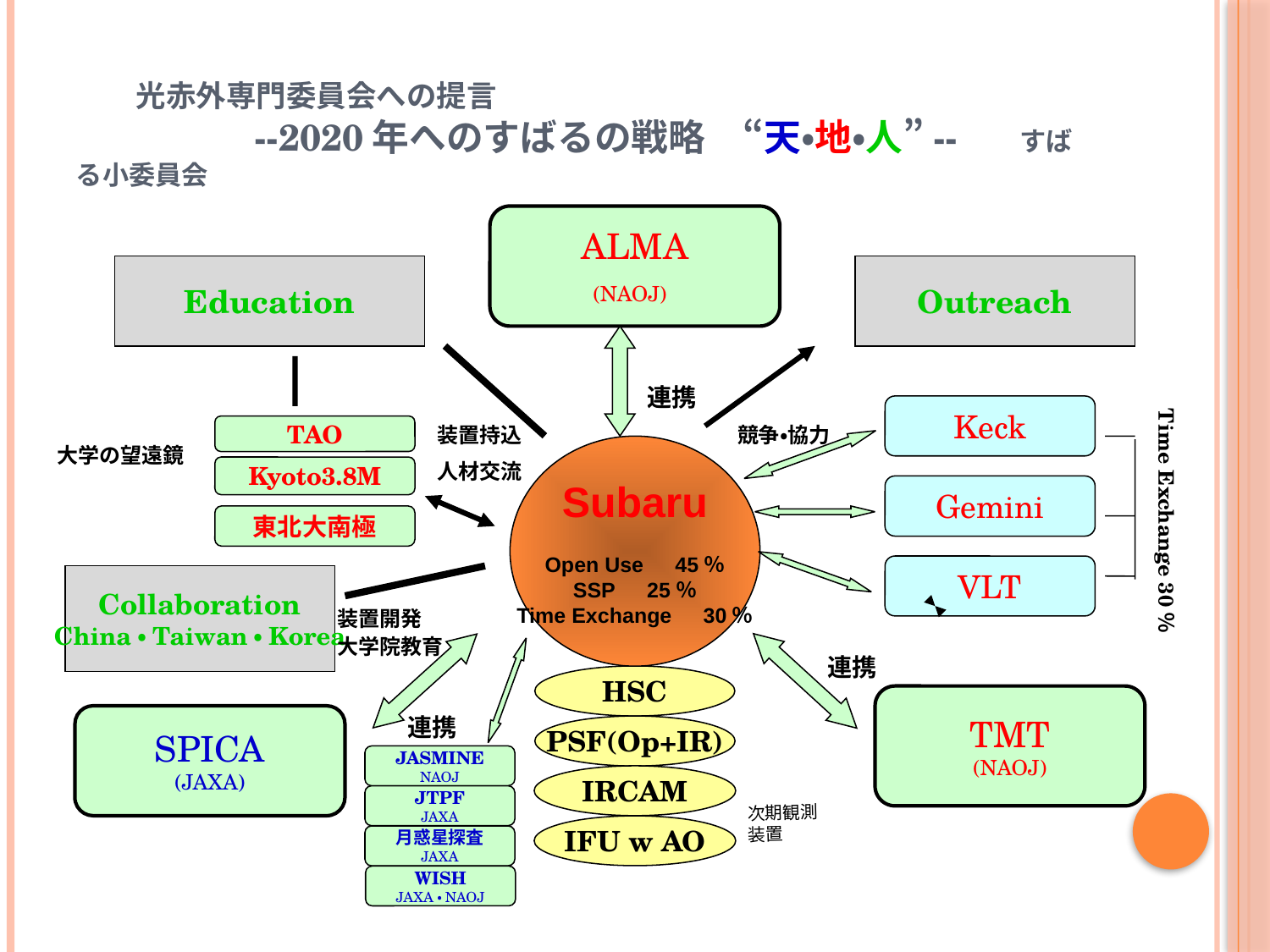

# 光赤外専門委員会への提言　　　　　　　　　　　　 　　　　　　--2020年へのすばるの戦略　“天・地・人”--　　すばる小委員会

ALMA
(NAOJ)
Education
Outreach

連携
連携

Keck
Time Exchange 30％
TAO
装置持込
人材交流

競争・協力
大学の望遠鏡
Subaru

Open Use　45％
SSP　25％
Time Exchange　30％

Kyoto3.8M
Gemini

東北大南極

VLT
Collaboration
China・Taiwan・Korea

装置開発
大学院教育

連携
HSC
TMT
(NAOJ)
SPICA
(JAXA)
連携
PSF(Op+IR)
JASMINE
NAOJ
IRCAM
JTPF
JAXA
次期観測装置
IFU w AO
月惑星探査
JAXA
WISH
JAXA・NAOJ